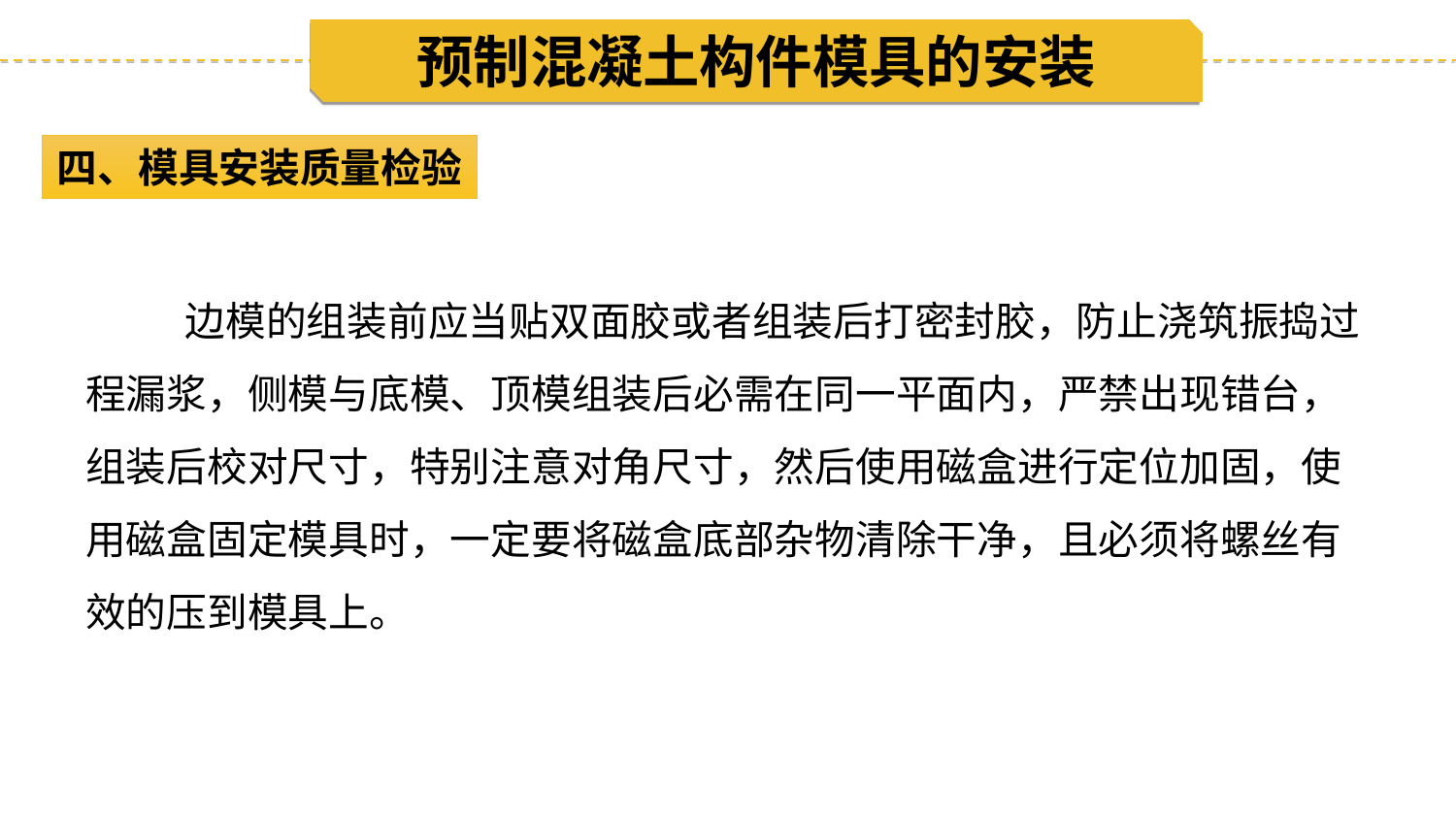

预制混凝土构件模具的安装
四、模具安装质量检验
          边模的组装前应当贴双面胶或者组装后打密封胶，防止浇筑振捣过程漏浆，侧模与底模、顶模组装后必需在同一平面内，严禁出现错台，组装后校对尺寸，特别注意对角尺寸，然后使用磁盒进行定位加固，使用磁盒固定模具时，一定要将磁盒底部杂物清除干净，且必须将螺丝有效的压到模具上。